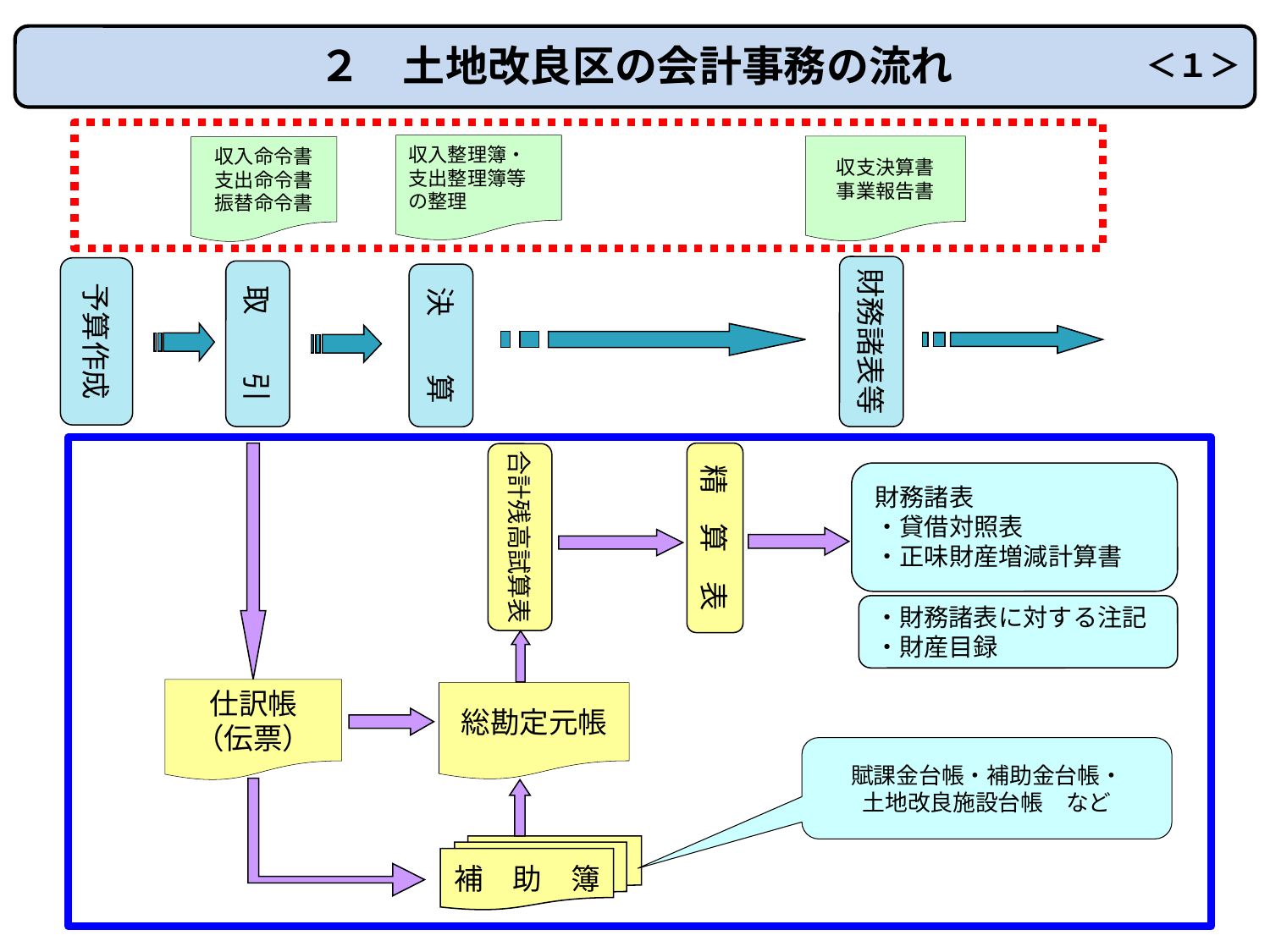

２　土地改良区の会計事務の流れ
＜１＞

収入整理簿・
支出整理簿等
の整理
収支決算書
事業報告書
収入命令書
支出命令書
振替命令書
財務諸表等
予算作成
取　　引
決　　算

精　算　表

合計残高試算表

財務諸表
・貸借対照表
・正味財産増減計算書

・財務諸表に対する注記
・財産目録

仕訳帳
（伝票）

総勘定元帳

賦課金台帳・補助金台帳・
土地改良施設台帳　など

補　助　簿